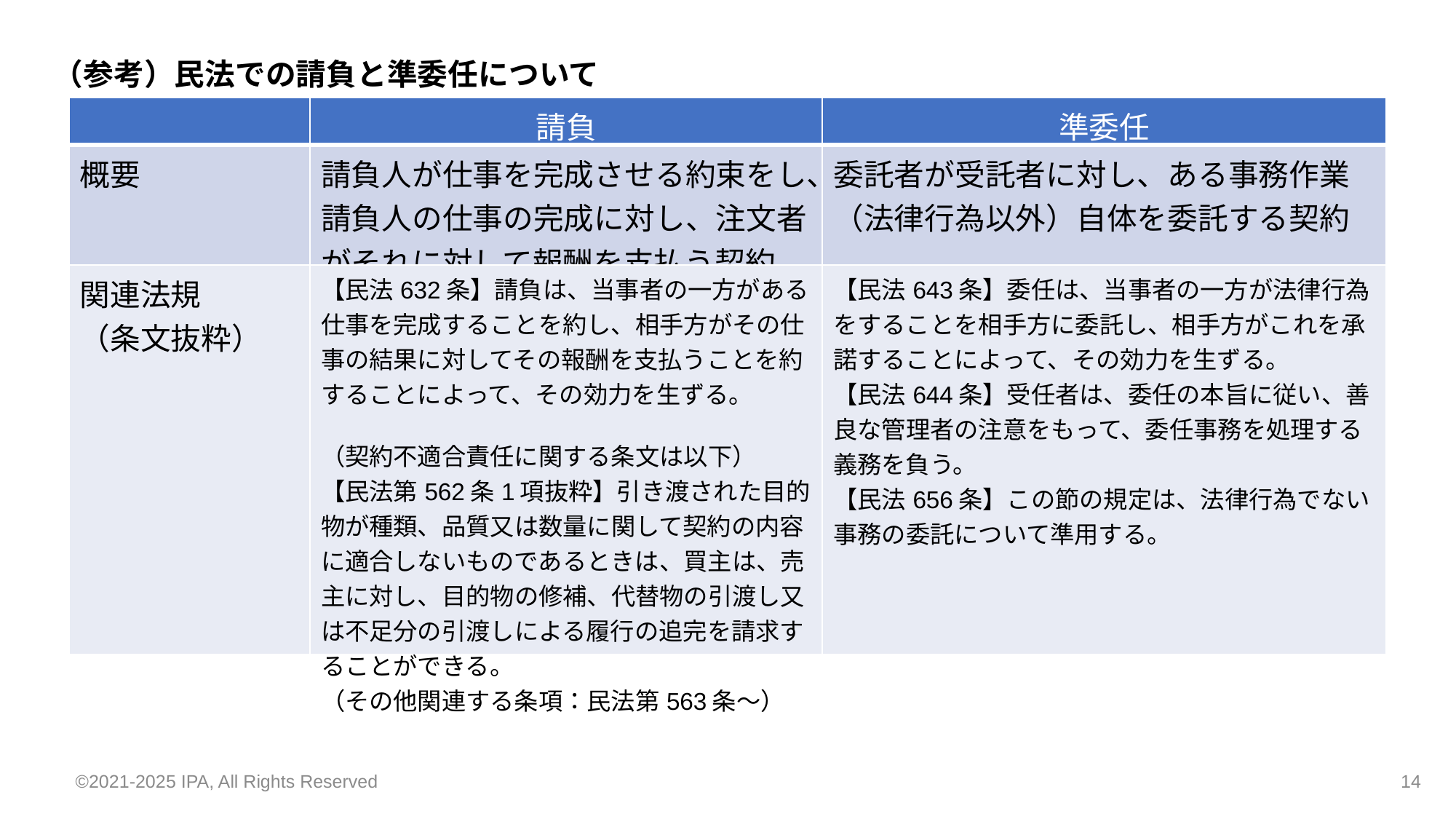

（参考）民法での請負と準委任について
|  | 請負 | 準委任 |
| --- | --- | --- |
| 概要 | 請負人が仕事を完成させる約束をし、請負人の仕事の完成に対し、注文者がそれに対して報酬を支払う契約 | 委託者が受託者に対し、ある事務作業（法律行為以外）自体を委託する契約 |
| 関連法規 （条文抜粋） | 【民法632条】請負は、当事者の一方がある仕事を完成することを約し、相手方がその仕事の結果に対してその報酬を支払うことを約することによって、その効力を生ずる。 （契約不適合責任に関する条文は以下） 【民法第562条1項抜粋】引き渡された目的物が種類、品質又は数量に関して契約の内容に適合しないものであるときは、買主は、売主に対し、目的物の修補、代替物の引渡し又は不足分の引渡しによる履行の追完を請求することができる。 （その他関連する条項：民法第563条～） | 【民法643条】委任は、当事者の一方が法律行為をすることを相手方に委託し、相手方がこれを承諾することによって、その効力を生ずる。 【民法644条】受任者は、委任の本旨に従い、善良な管理者の注意をもって、委任事務を処理する義務を負う。 【民法656条】この節の規定は、法律行為でない事務の委託について準用する。 |
©2021-2025 IPA, All Rights Reserved
14